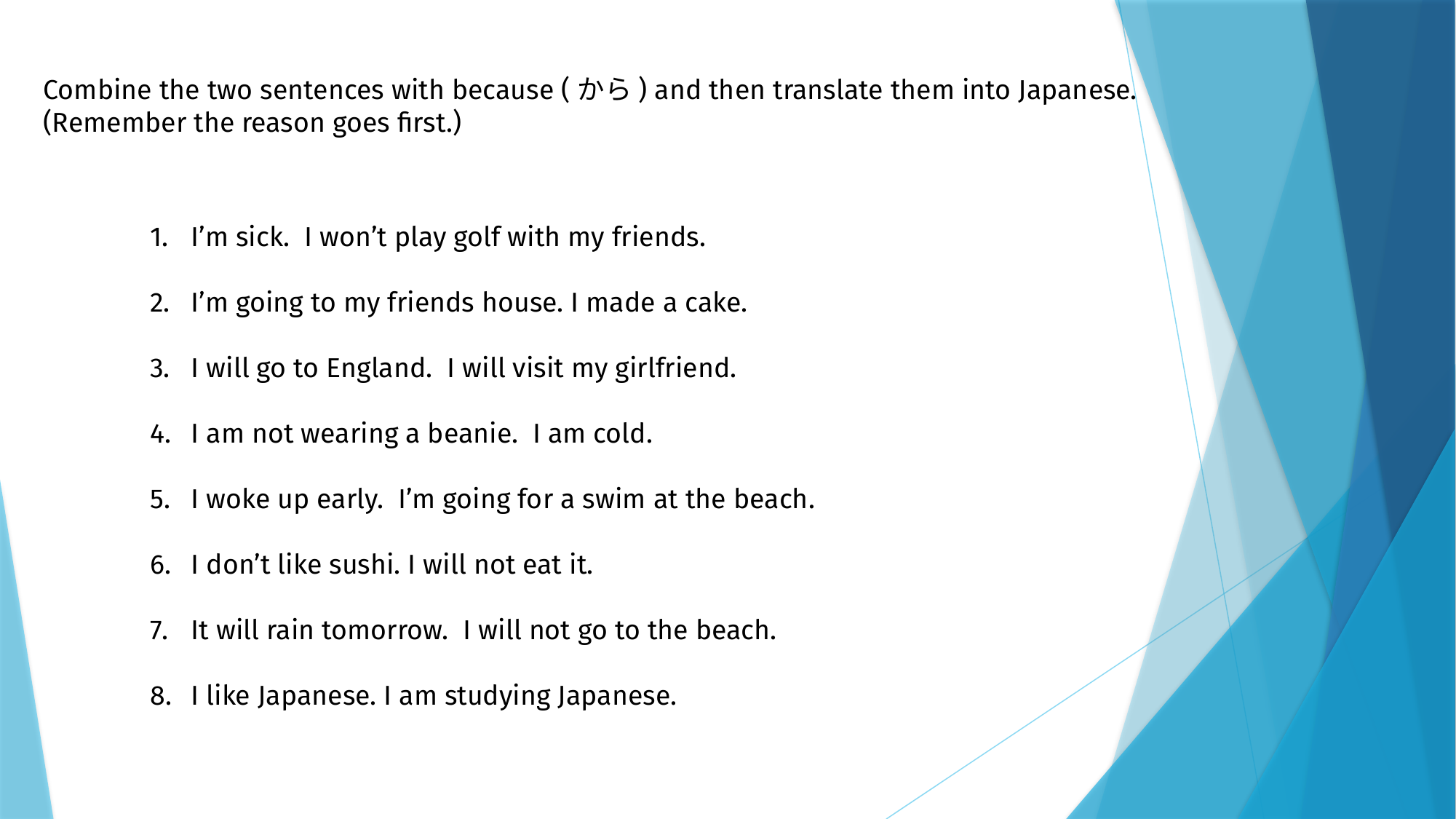

Combine the two sentences with because (から) and then translate them into Japanese.
(Remember the reason goes first.)
I’m sick.  I won’t play golf with my friends.

I’m going to my friends house. I made a cake.

I will go to England.  I will visit my girlfriend.

I am not wearing a beanie.  I am cold.

I woke up early.  I’m going for a swim at the beach.

I don’t like sushi. I will not eat it.

It will rain tomorrow.  I will not go to the beach.

I like Japanese. I am studying Japanese.